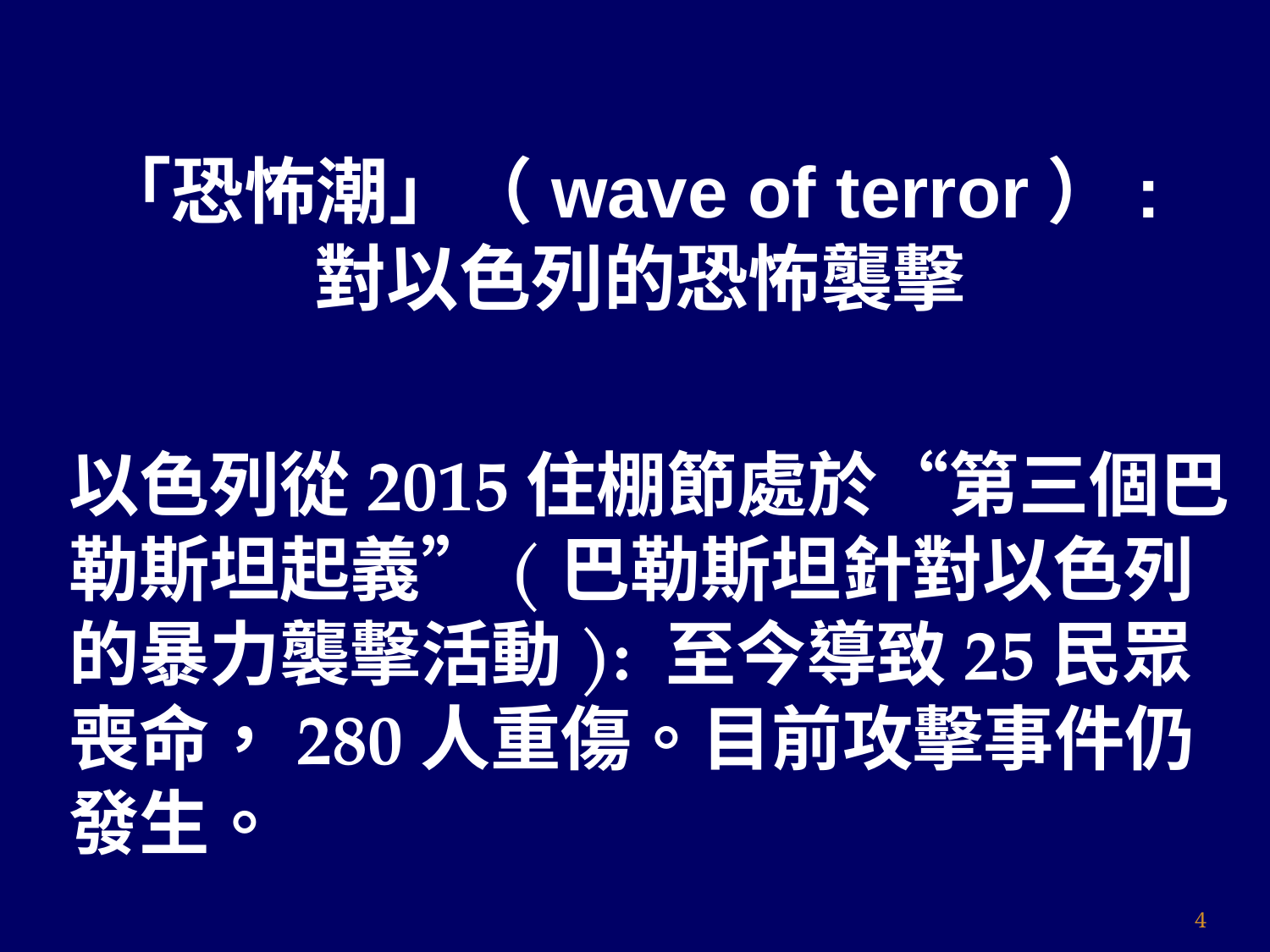

「恐怖潮」（wave of terror）:
對以色列的恐怖襲擊
以色列從2015住棚節處於“第三個巴勒斯坦起義”(巴勒斯坦針對以色列的暴力襲擊活動): 至今導致25民眾喪命，280人重傷。目前攻擊事件仍發生。
4